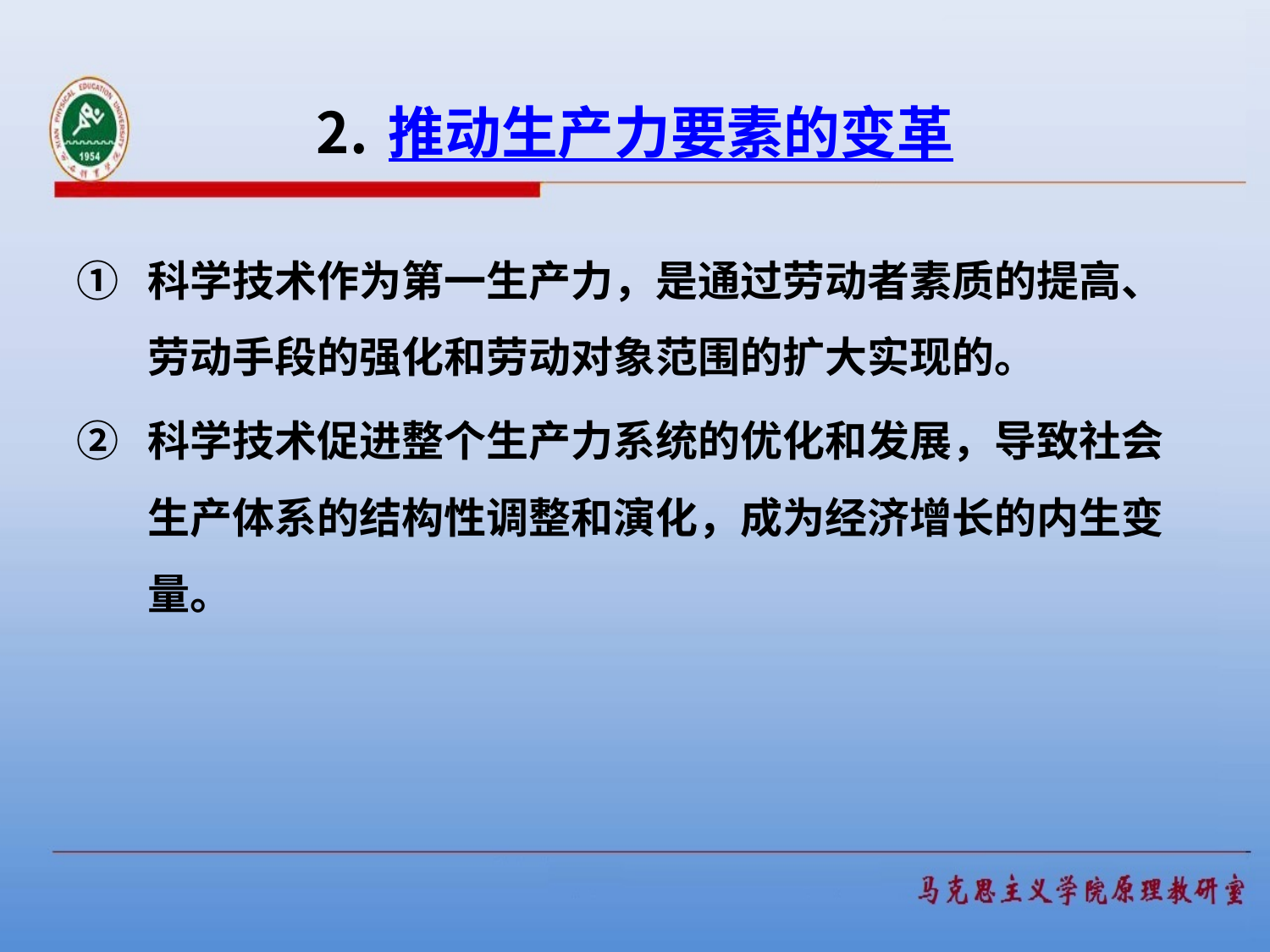

# 推动生产力要素的变革
科学技术作为第一生产力，是通过劳动者素质的提高、劳动手段的强化和劳动对象范围的扩大实现的。
科学技术促进整个生产力系统的优化和发展，导致社会生产体系的结构性调整和演化，成为经济增长的内生变量。